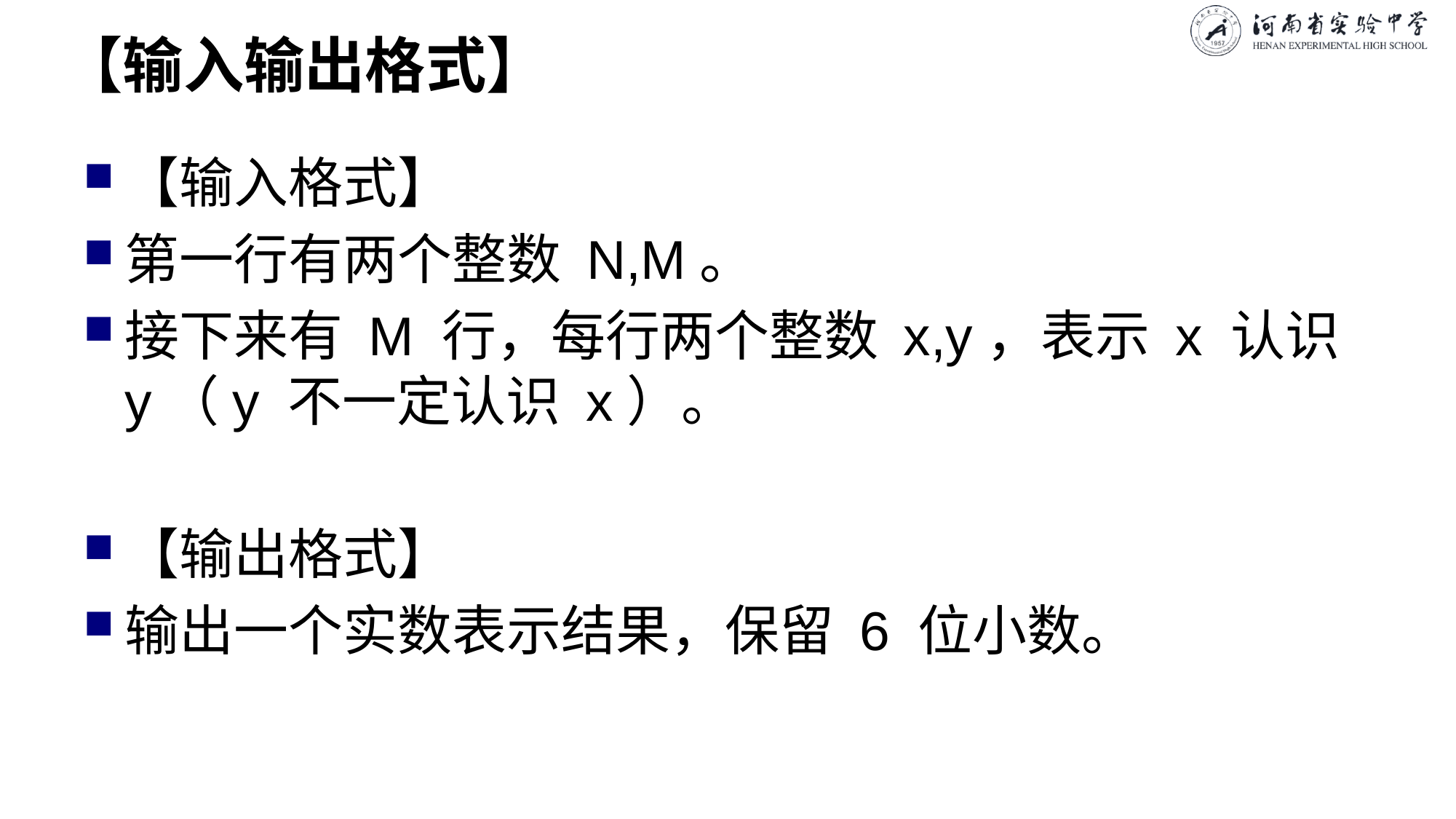

# 【输入输出格式】
【输入格式】
第一行有两个整数 N,M。
接下来有 M 行，每行两个整数 x,y，表示 x 认识 y（y 不一定认识 x）。

【输出格式】
输出一个实数表示结果，保留 6 位小数。